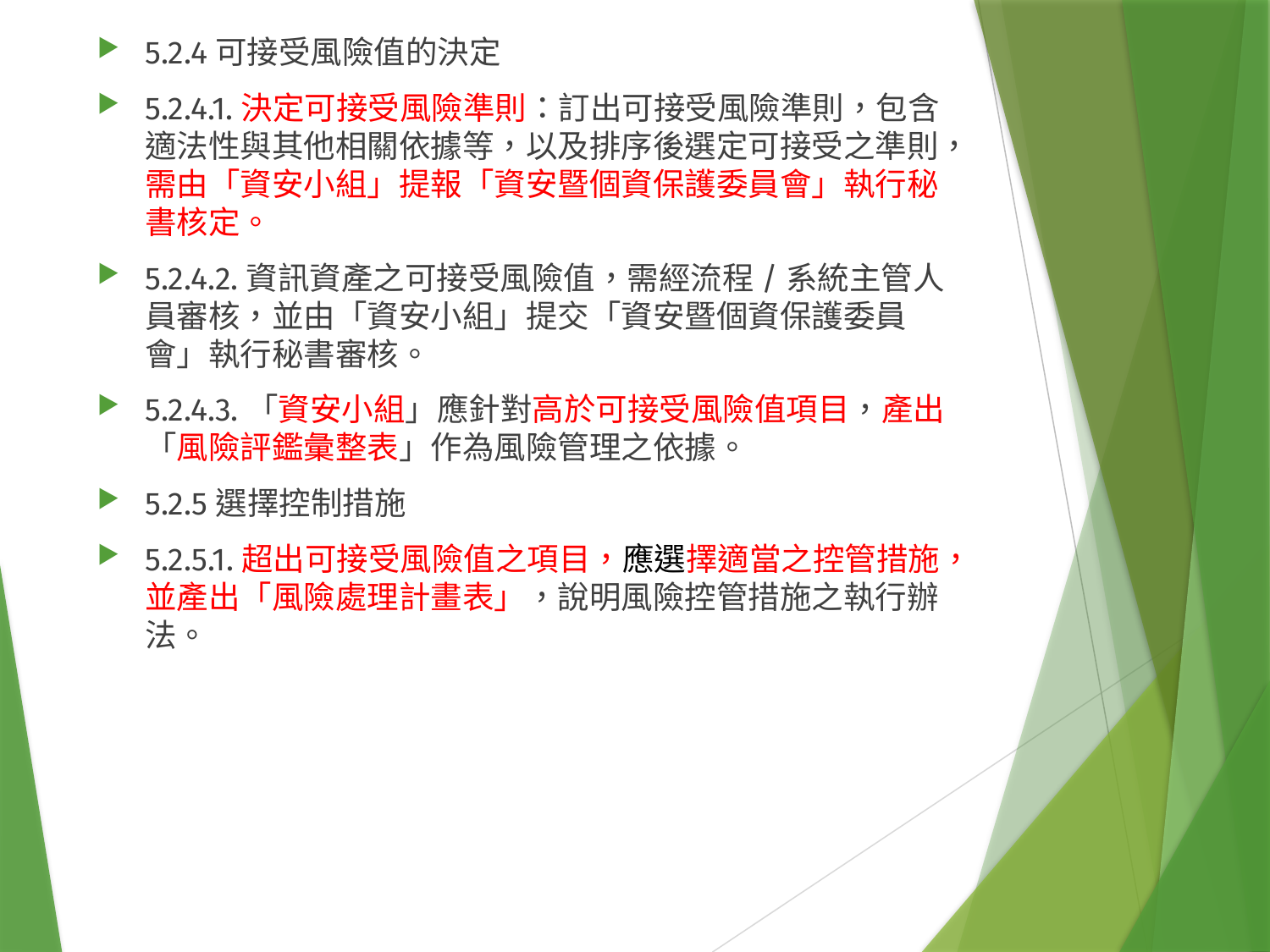

5.2.4可接受風險值的決定
5.2.4.1.決定可接受風險準則：訂出可接受風險準則，包含適法性與其他相關依據等，以及排序後選定可接受之準則，需由「資安小組」提報「資安暨個資保護委員會」執行秘書核定。
5.2.4.2.資訊資產之可接受風險值，需經流程/系統主管人員審核，並由「資安小組」提交「資安暨個資保護委員會」執行秘書審核。
5.2.4.3.「資安小組」應針對高於可接受風險值項目，產出「風險評鑑彙整表」作為風險管理之依據。
5.2.5選擇控制措施
5.2.5.1.超出可接受風險值之項目，應選擇適當之控管措施，並產出「風險處理計畫表」，說明風險控管措施之執行辦法。